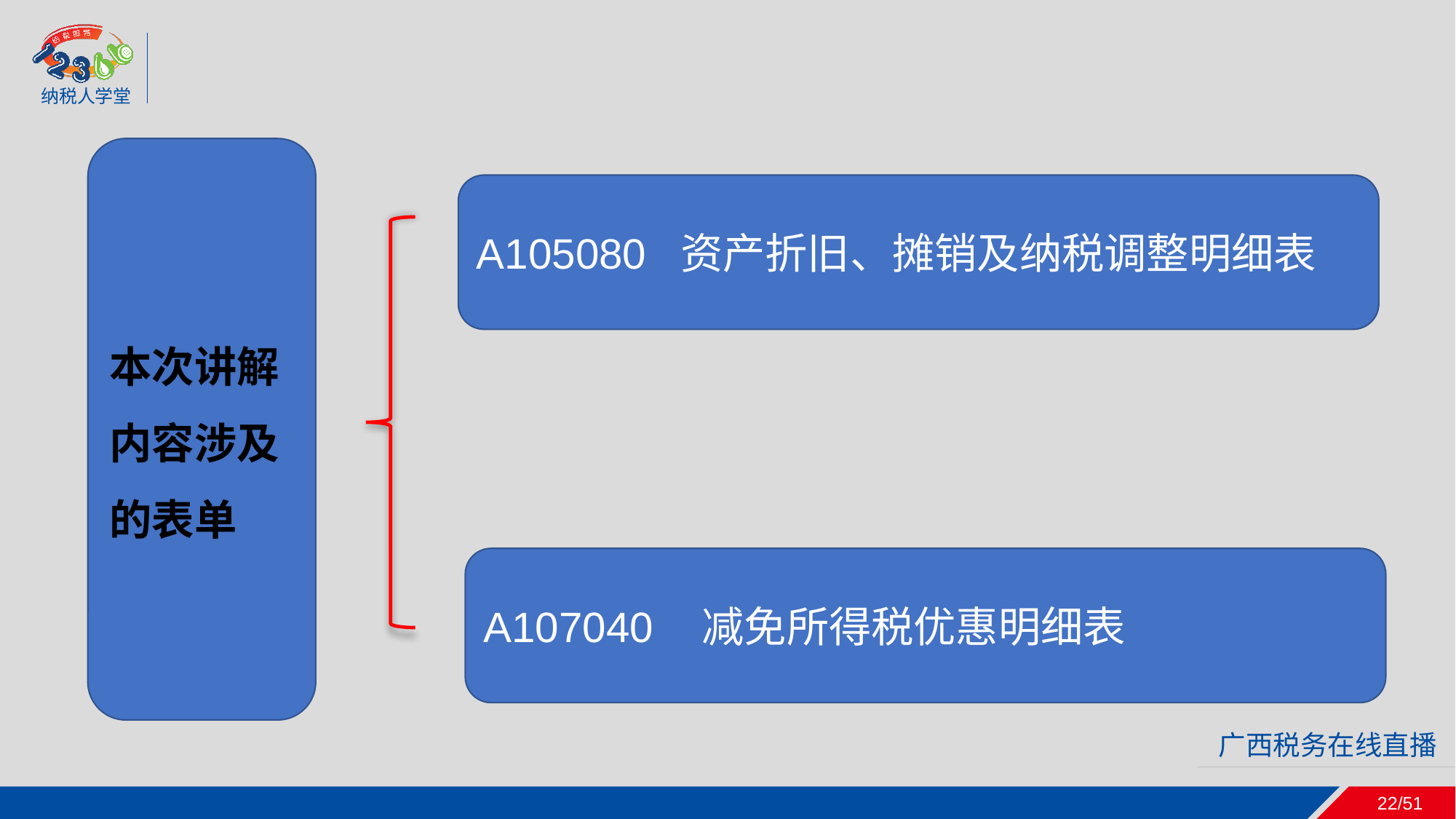

本次讲解内容涉及的表单
A105080  资产折旧、摊销及纳税调整明细表

A107040	减免所得税优惠明细表

22